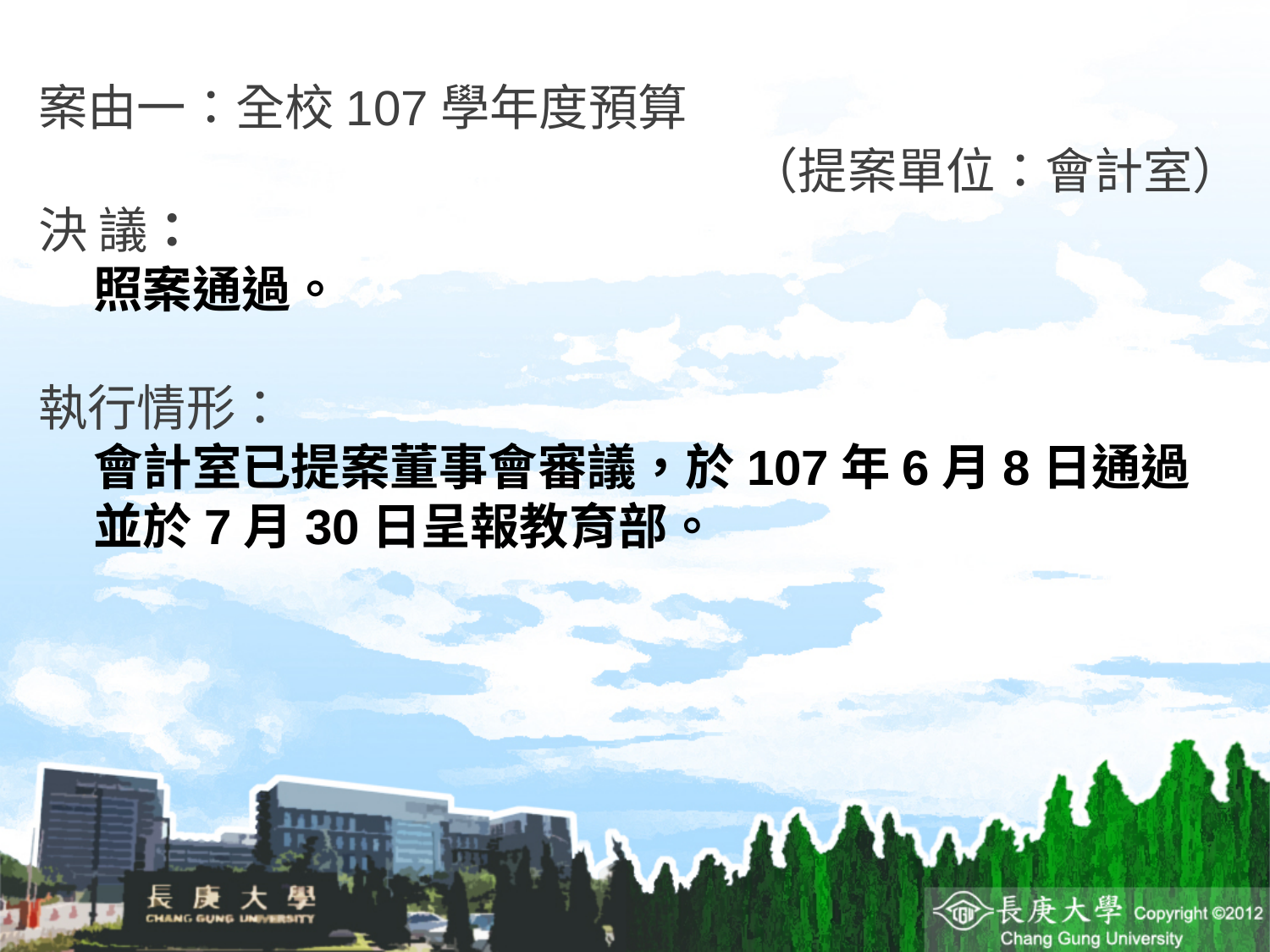

案由一：全校107學年度預算
                                                    （提案單位：會計室）
決 議：
照案通過。

執行情形：
會計室已提案董事會審議，於107年6月8日通過
並於7月30日呈報教育部。